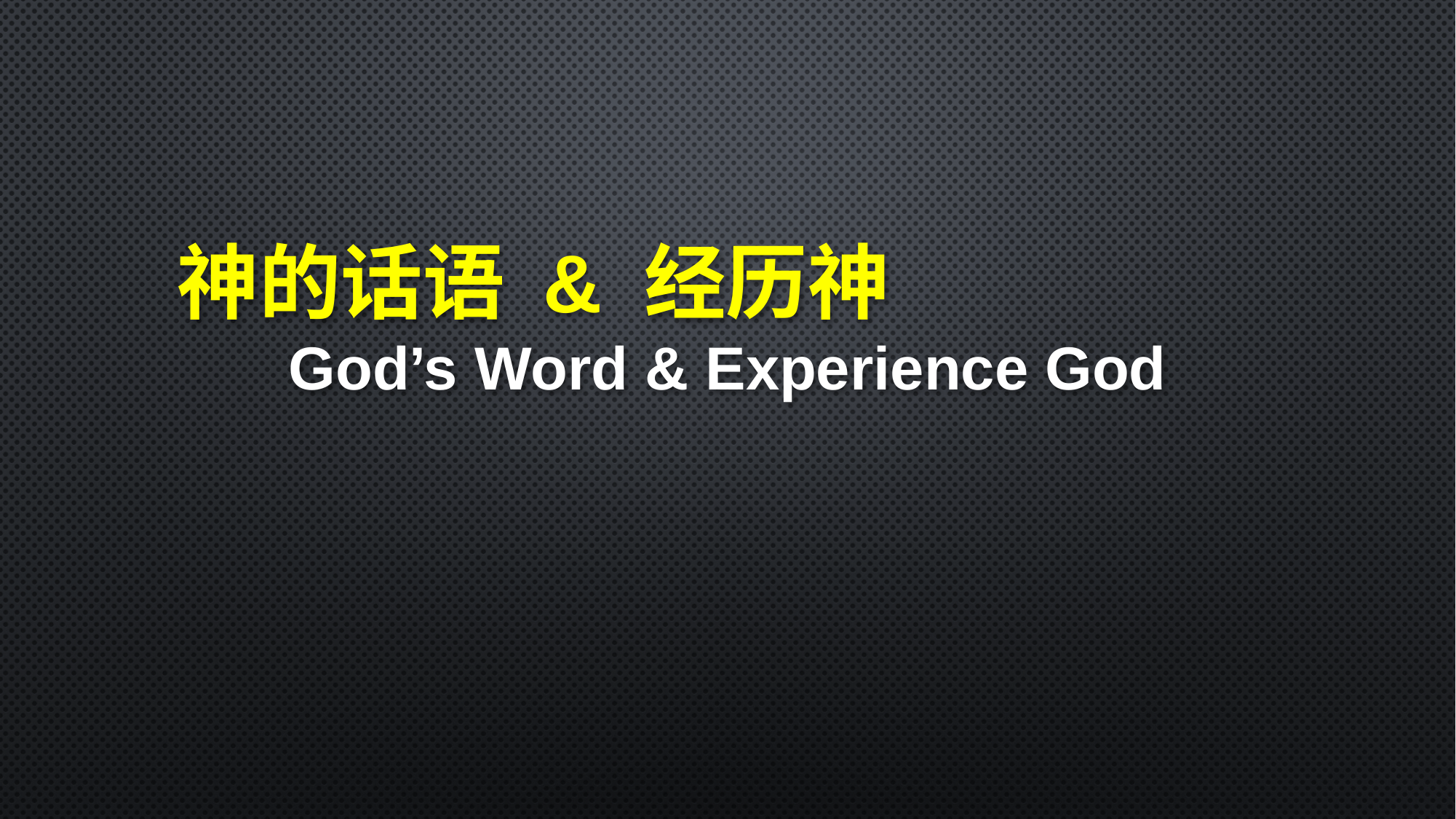

神的话语 & 经历神
God’s Word & Experience God